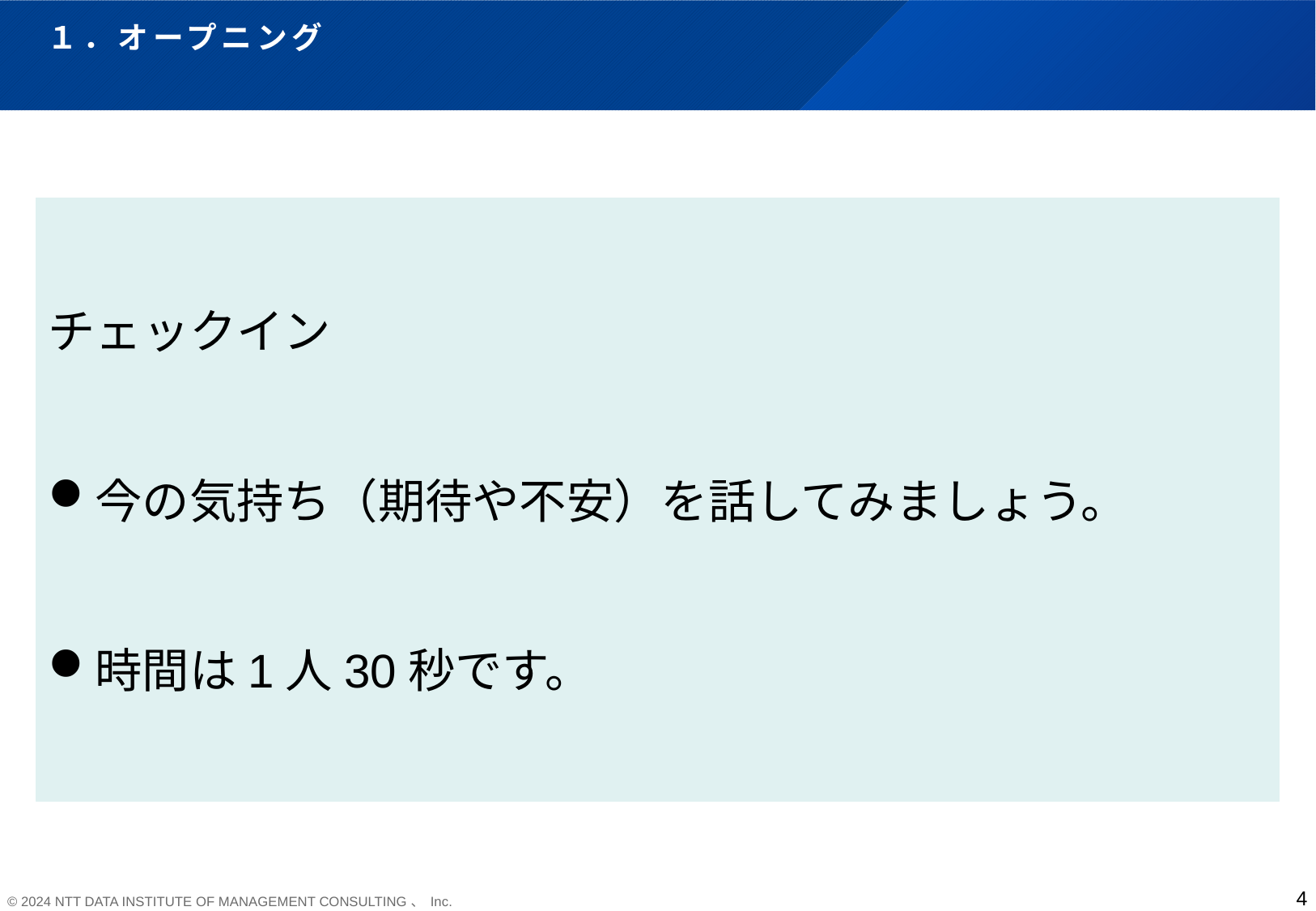

# １．オープニング
チェックイン

今の気持ち（期待や不安）を話してみましょう。

時間は1人30秒です。
4